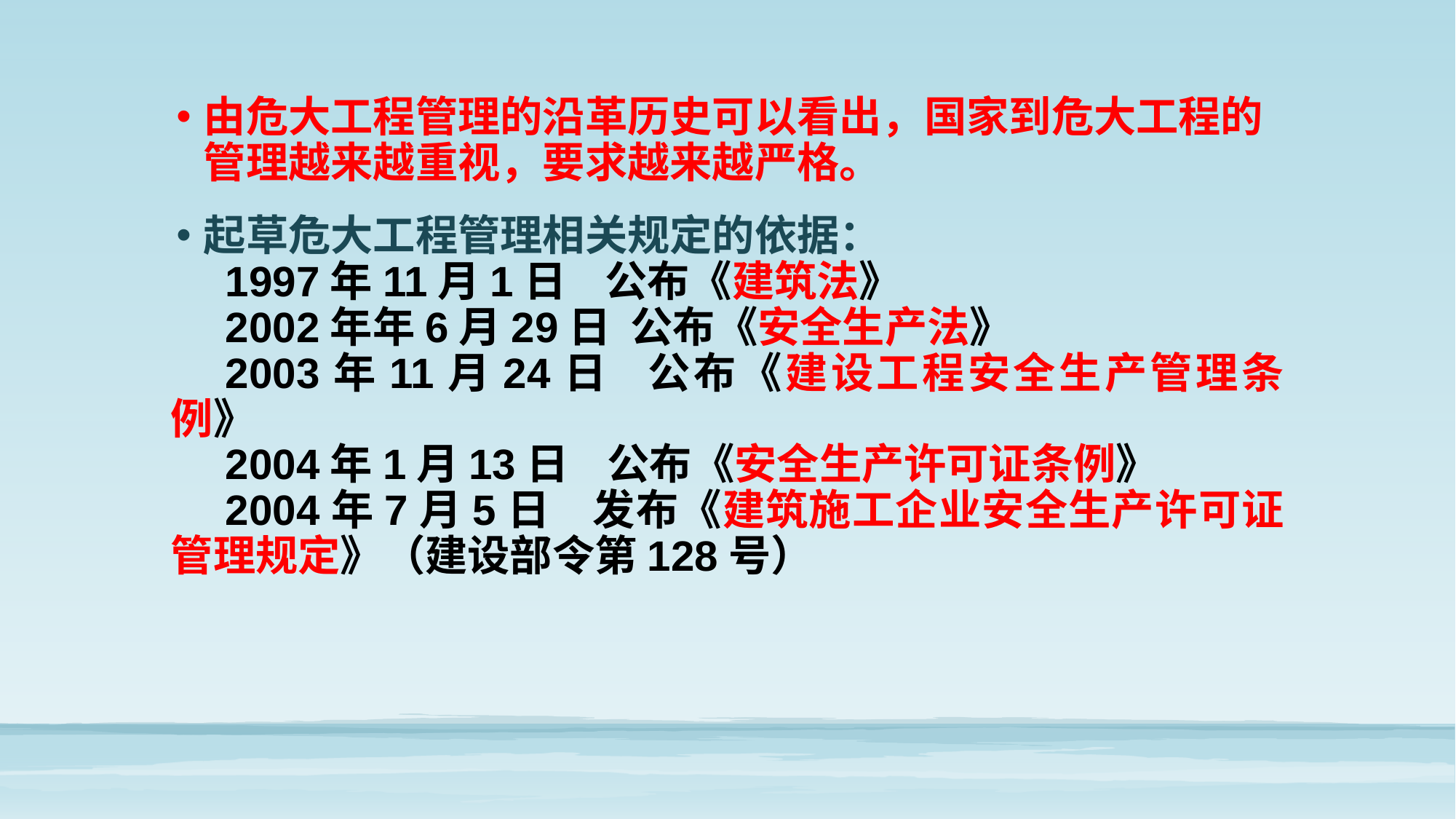

由危大工程管理的沿革历史可以看出，国家到危大工程的管理越来越重视，要求越来越严格。
起草危大工程管理相关规定的依据：
1997年11月1日    公布《建筑法》
2002年年6月29日  公布《安全生产法》
2003年11月24日   公布《建设工程安全生产管理条例》
2004年1月13日    公布《安全生产许可证条例》
2004年7月5日    发布《建筑施工企业安全生产许可证管理规定》（建设部令第128号）